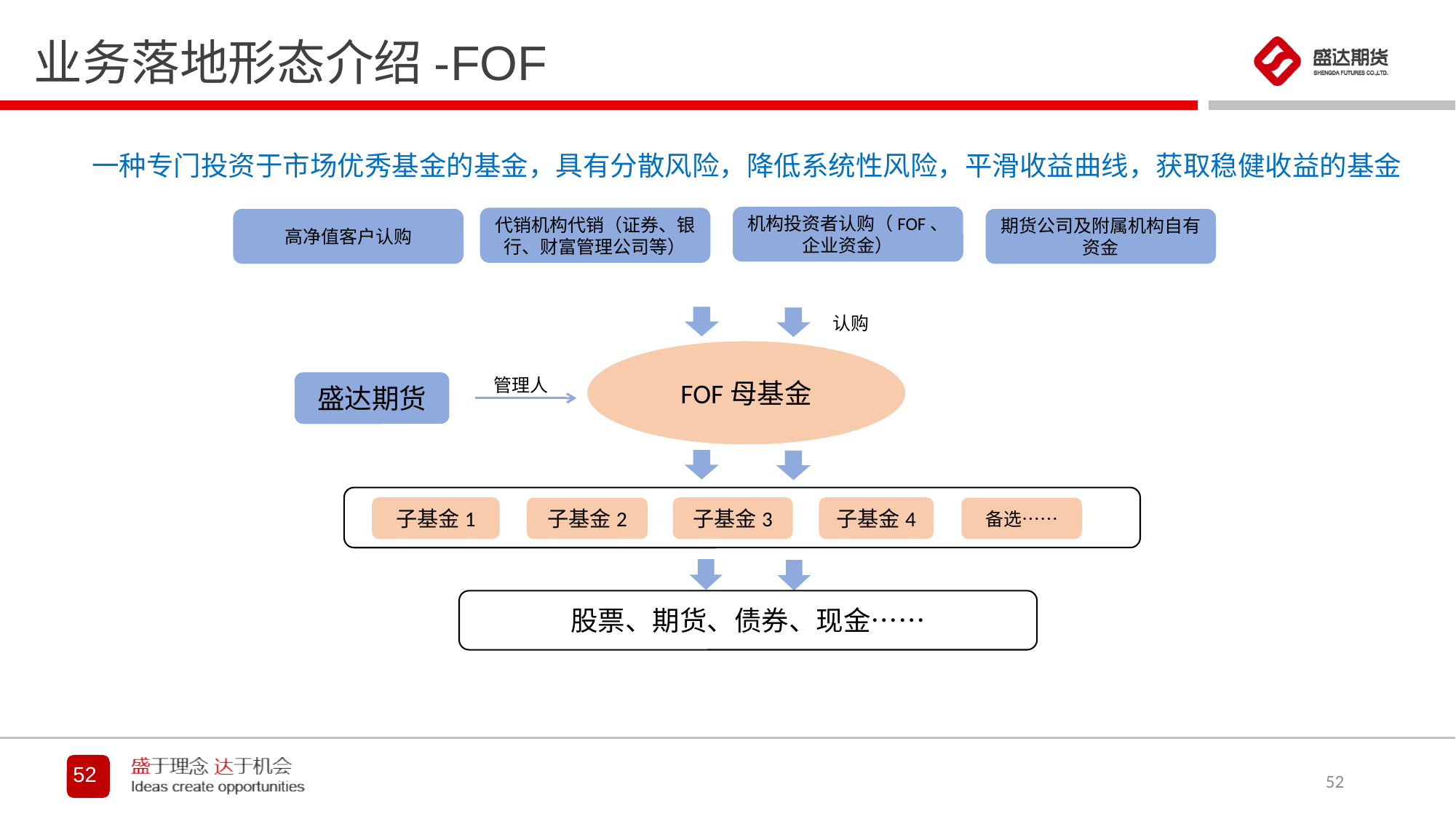

业务落地形态介绍-FOF
一种专门投资于市场优秀基金的基金，具有分散风险，降低系统性风险，平滑收益曲线，获取稳健收益的基金
机构投资者认购（FOF、企业资金）
代销机构代销（证券、银行、财富管理公司等）
高净值客户认购
期货公司及附属机构自有资金

认购
FOF母基金
管理人
盛达期货

子基金4
子基金1
子基金3
子基金2
备选……

股票、期货、债券、现金……
52